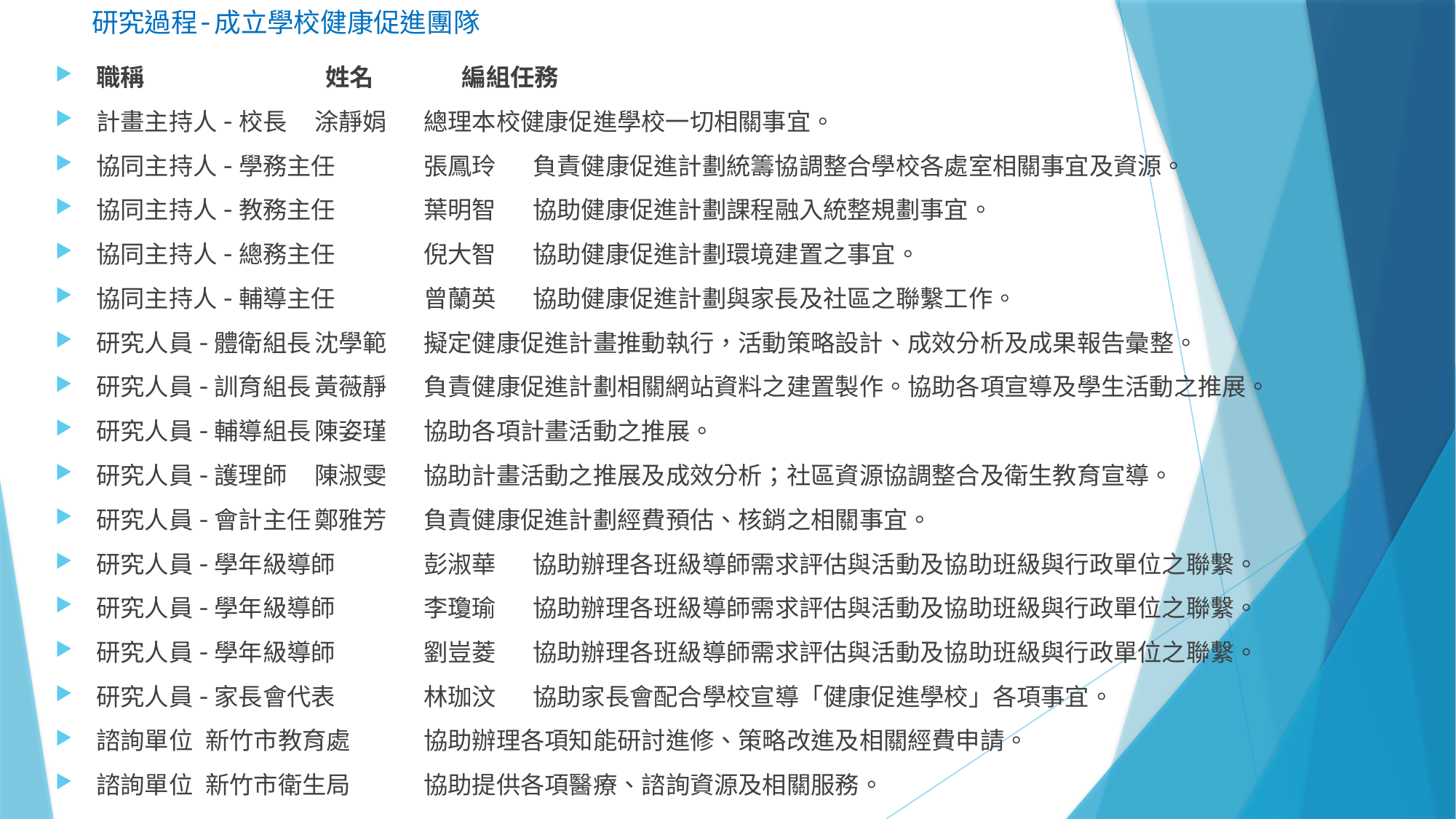

# 研究過程-成立學校健康促進團隊
職稱	                      姓名	       編組任務
計畫主持人-校長	涂靜娟	總理本校健康促進學校一切相關事宜。
協同主持人-學務主任	張鳳玲	負責健康促進計劃統籌協調整合學校各處室相關事宜及資源。
協同主持人-教務主任	葉明智	協助健康促進計劃課程融入統整規劃事宜。
協同主持人-總務主任	倪大智	協助健康促進計劃環境建置之事宜。
協同主持人-輔導主任	曾蘭英	協助健康促進計劃與家長及社區之聯繫工作。
研究人員-體衛組長	沈學範	擬定健康促進計畫推動執行，活動策略設計、成效分析及成果報告彙整。
研究人員-訓育組長	黃薇靜	負責健康促進計劃相關網站資料之建置製作。協助各項宣導及學生活動之推展。
研究人員-輔導組長	陳姿瑾	協助各項計畫活動之推展。
研究人員-護理師	陳淑雯	協助計畫活動之推展及成效分析；社區資源協調整合及衛生教育宣導。
研究人員-會計主任	鄭雅芳	負責健康促進計劃經費預估、核銷之相關事宜。
研究人員-學年級導師	彭淑華	協助辦理各班級導師需求評估與活動及協助班級與行政單位之聯繫。
研究人員-學年級導師	李瓊瑜	協助辦理各班級導師需求評估與活動及協助班級與行政單位之聯繫。
研究人員-學年級導師	劉豈菱	協助辦理各班級導師需求評估與活動及協助班級與行政單位之聯繫。
研究人員-家長會代表	林珈汶	協助家長會配合學校宣導「健康促進學校」各項事宜。
諮詢單位	新竹市教育處	協助辦理各項知能研討進修、策略改進及相關經費申請。
諮詢單位	新竹市衛生局	協助提供各項醫療、諮詢資源及相關服務。